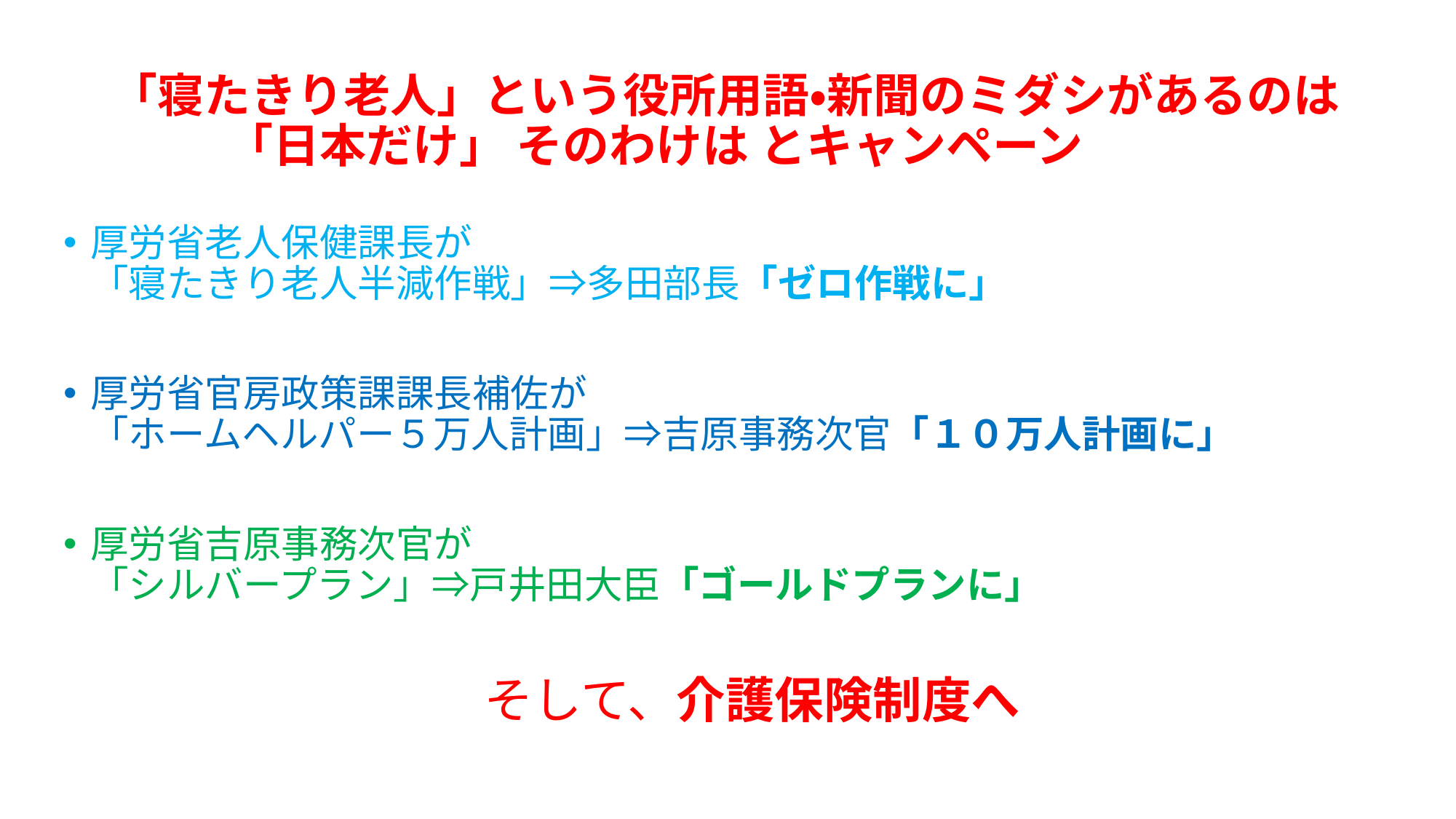

# 「寝たきり老人」という役所用語・新聞のミダシがあるのは 「日本だけ」 そのわけは とキャンペーン
厚労省老人保健課長が
「寝たきり老人半減作戦」⇒多田部長「ゼロ作戦に」

厚労省官房政策課課長補佐が
「ホームヘルパー５万人計画」⇒吉原事務次官「１０万人計画に」

厚労省吉原事務次官が
「シルバープラン」⇒戸井田大臣「ゴールドプランに」

　　　　　　　　　　　そして、介護保険制度へ